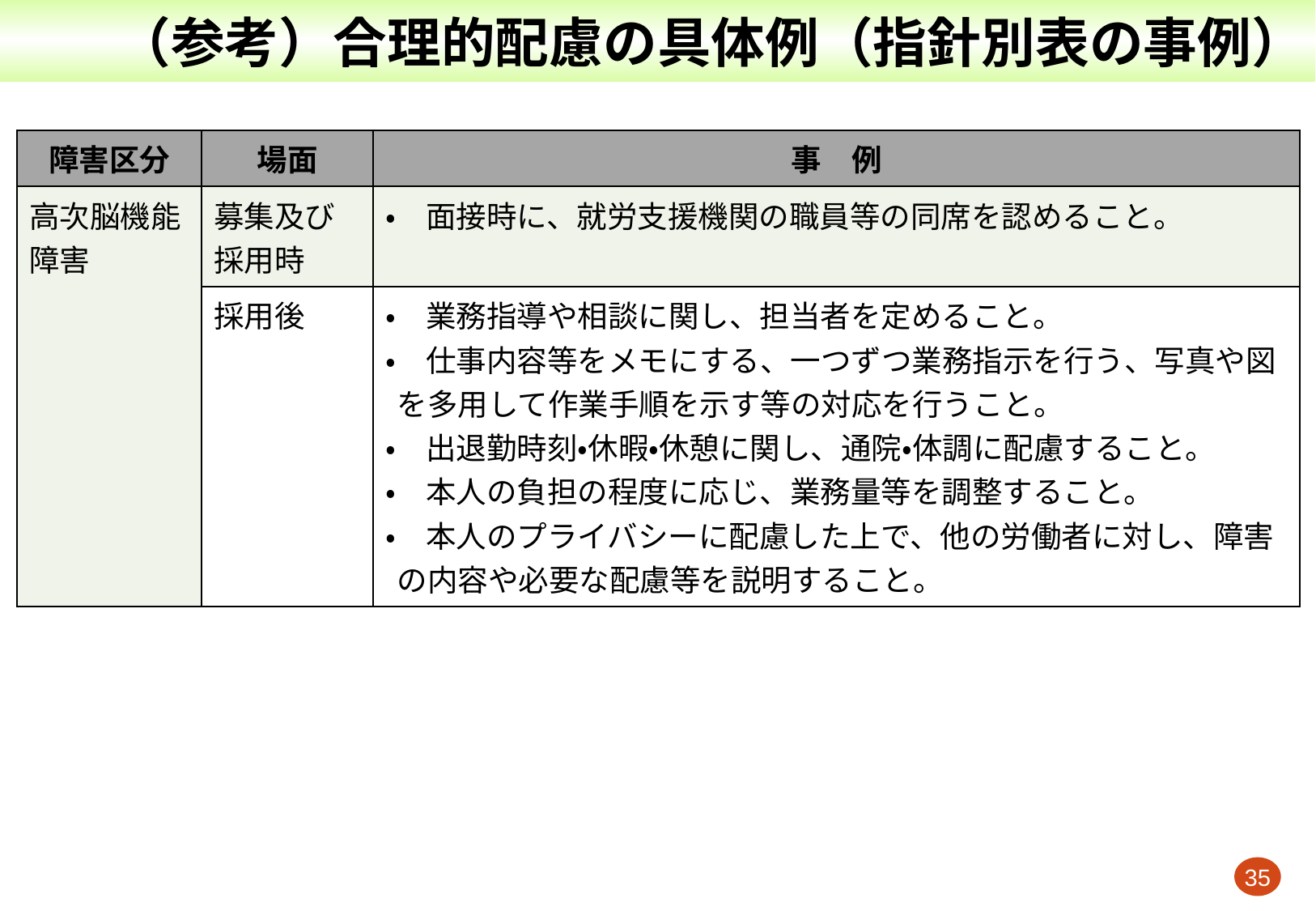

（参考）合理的配慮の具体例（指針別表の事例）
| 障害区分 | 場面 | 事　例 |
| --- | --- | --- |
| 高次脳機能障害 | 募集及び 採用時 | ・　面接時に、就労支援機関の職員等の同席を認めること。 |
|  | 採用後 | ・　業務指導や相談に関し、担当者を定めること。 ・　仕事内容等をメモにする、一つずつ業務指示を行う、写真や図を多用して作業手順を示す等の対応を行うこと。 ・　出退勤時刻・休暇・休憩に関し、通院・体調に配慮すること。 ・　本人の負担の程度に応じ、業務量等を調整すること。 ・　本人のプライバシーに配慮した上で、他の労働者に対し、障害の内容や必要な配慮等を説明すること。 |
35